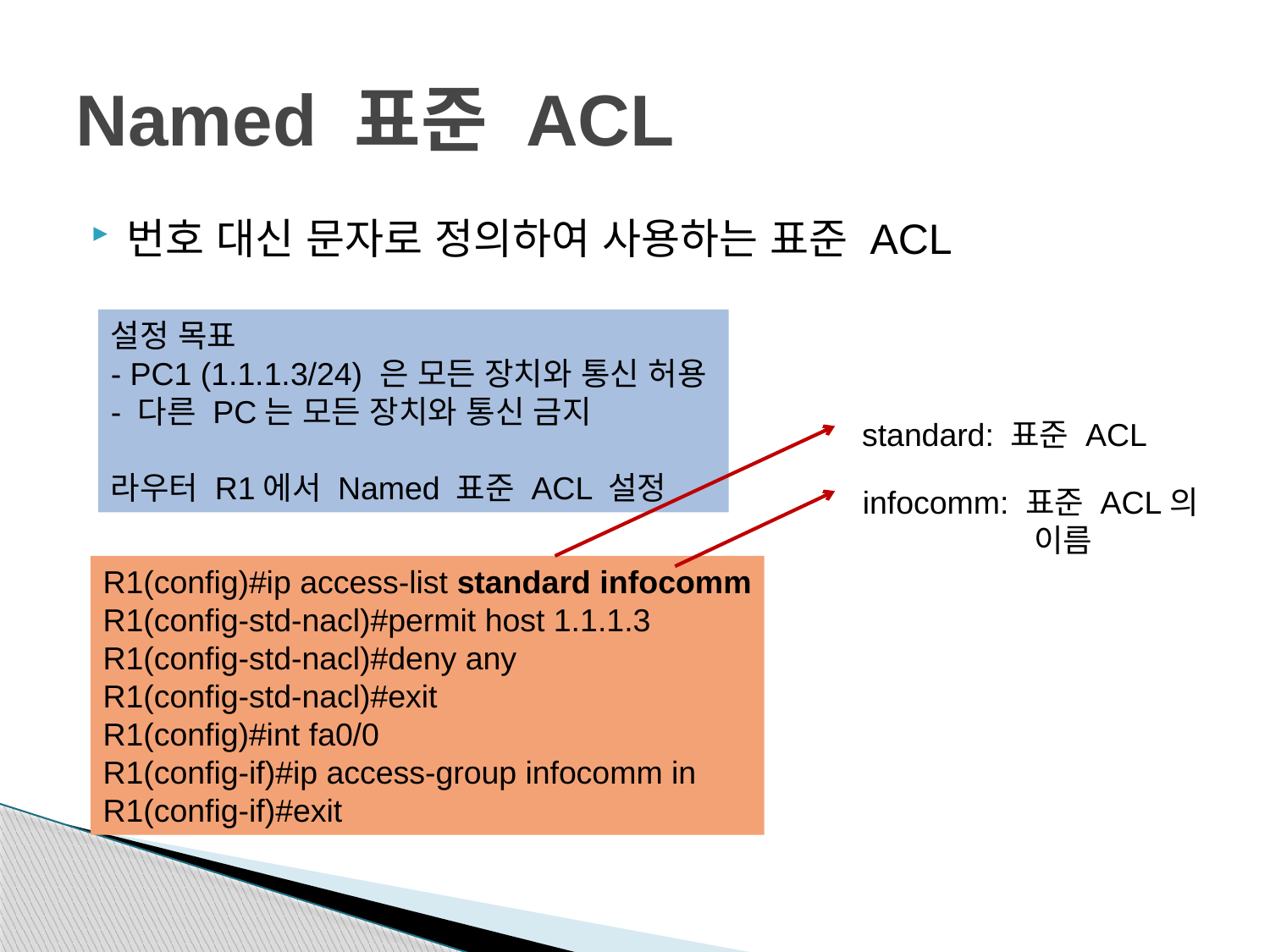

# Named 표준 ACL
번호 대신 문자로 정의하여 사용하는 표준 ACL
설정 목표
- PC1 (1.1.1.3/24) 은 모든 장치와 통신 허용
- 다른 PC는 모든 장치와 통신 금지

라우터 R1에서 Named 표준 ACL 설정
standard: 표준 ACL
infocomm: 표준 ACL의
	     이름
R1(config)#ip access-list standard infocomm
R1(config-std-nacl)#permit host 1.1.1.3
R1(config-std-nacl)#deny any
R1(config-std-nacl)#exit
R1(config)#int fa0/0
R1(config-if)#ip access-group infocomm in
R1(config-if)#exit